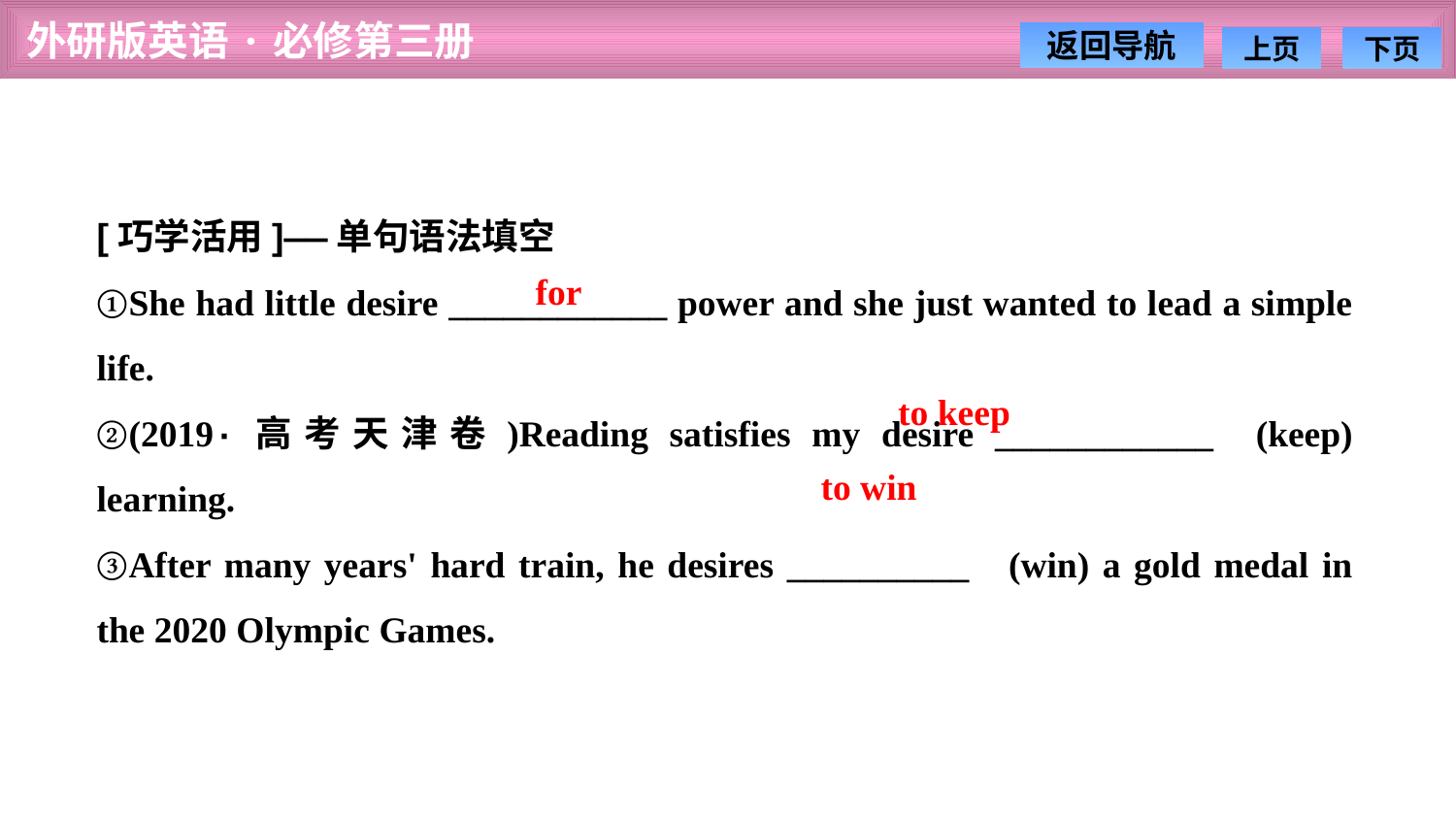

[巧学活用]——单句语法填空
①She had little desire ____________ power and she just wanted to lead a simple life.
②(2019·高考天津卷)Reading satisfies my desire ____________  (keep) learning.
③After many years' hard train, he desires __________   (win) a gold medal in the 2020 Olympic Games.
for
to keep
to win